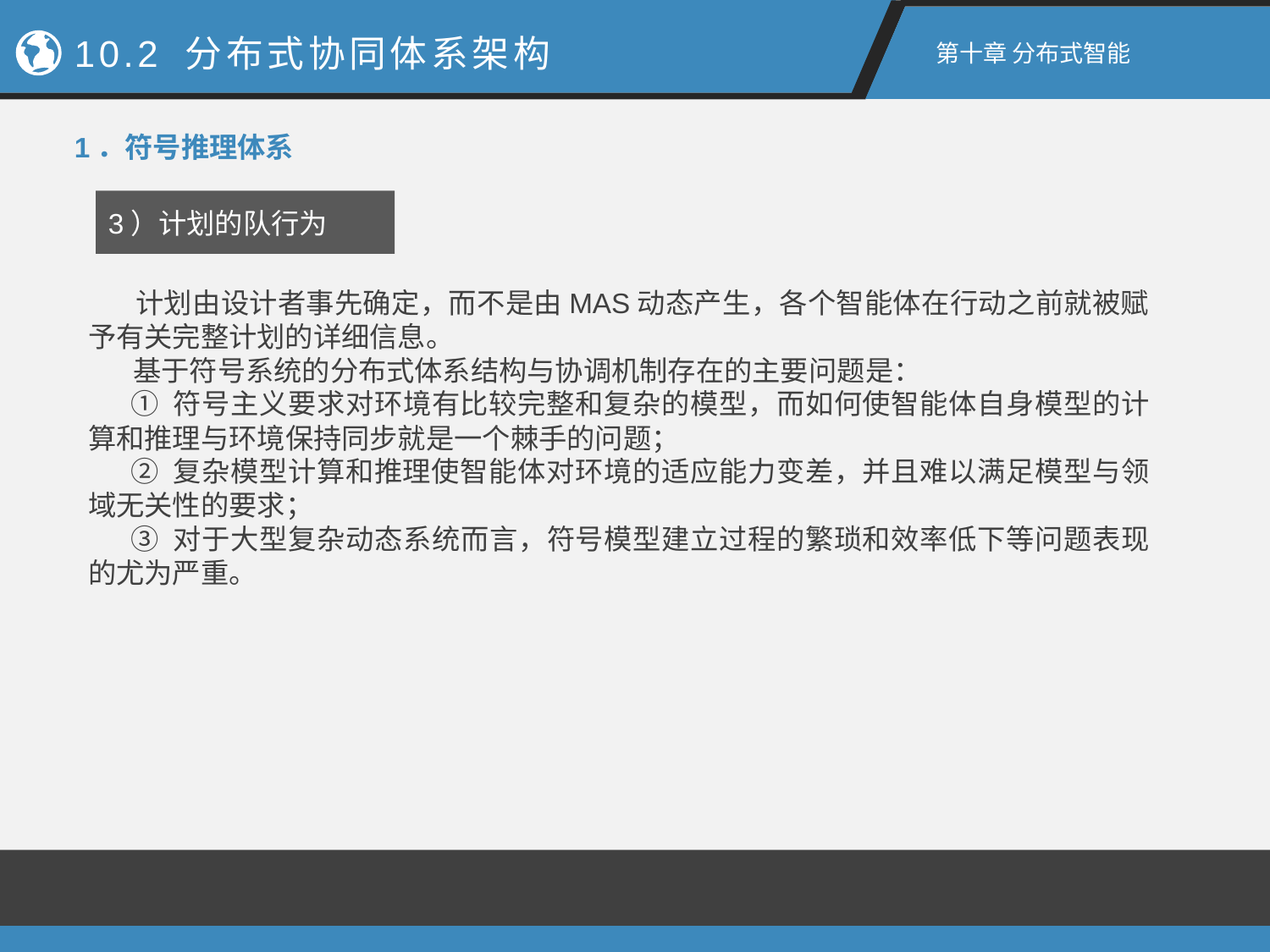

10.2 分布式协同体系架构

第十章 分布式智能
1．符号推理体系
3）计划的队行为

      计划由设计者事先确定，而不是由MAS动态产生，各个智能体在行动之前就被赋予有关完整计划的详细信息。
      基于符号系统的分布式体系结构与协调机制存在的主要问题是：
      ① 符号主义要求对环境有比较完整和复杂的模型，而如何使智能体自身模型的计算和推理与环境保持同步就是一个棘手的问题；
      ② 复杂模型计算和推理使智能体对环境的适应能力变差，并且难以满足模型与领域无关性的要求；
      ③ 对于大型复杂动态系统而言，符号模型建立过程的繁琐和效率低下等问题表现的尤为严重。